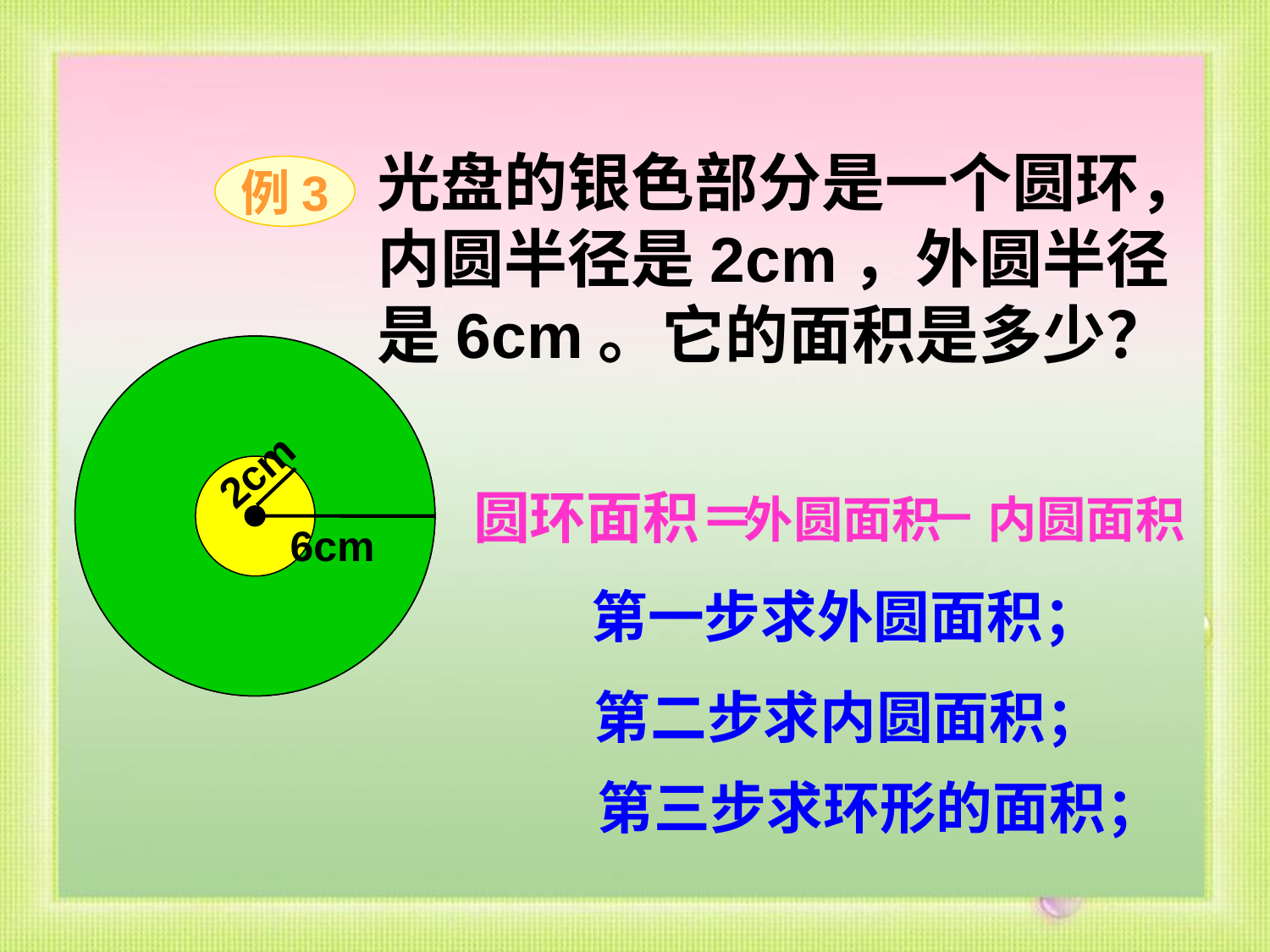

光盘的银色部分是一个圆环，内圆半径是2cm，外圆半径是6cm。它的面积是多少？
例3

2cm
2cm

圆环面积＝             －
外圆面积
内圆面积

6cm

第一步求外圆面积；
第二步求内圆面积；
第三步求环形的面积；